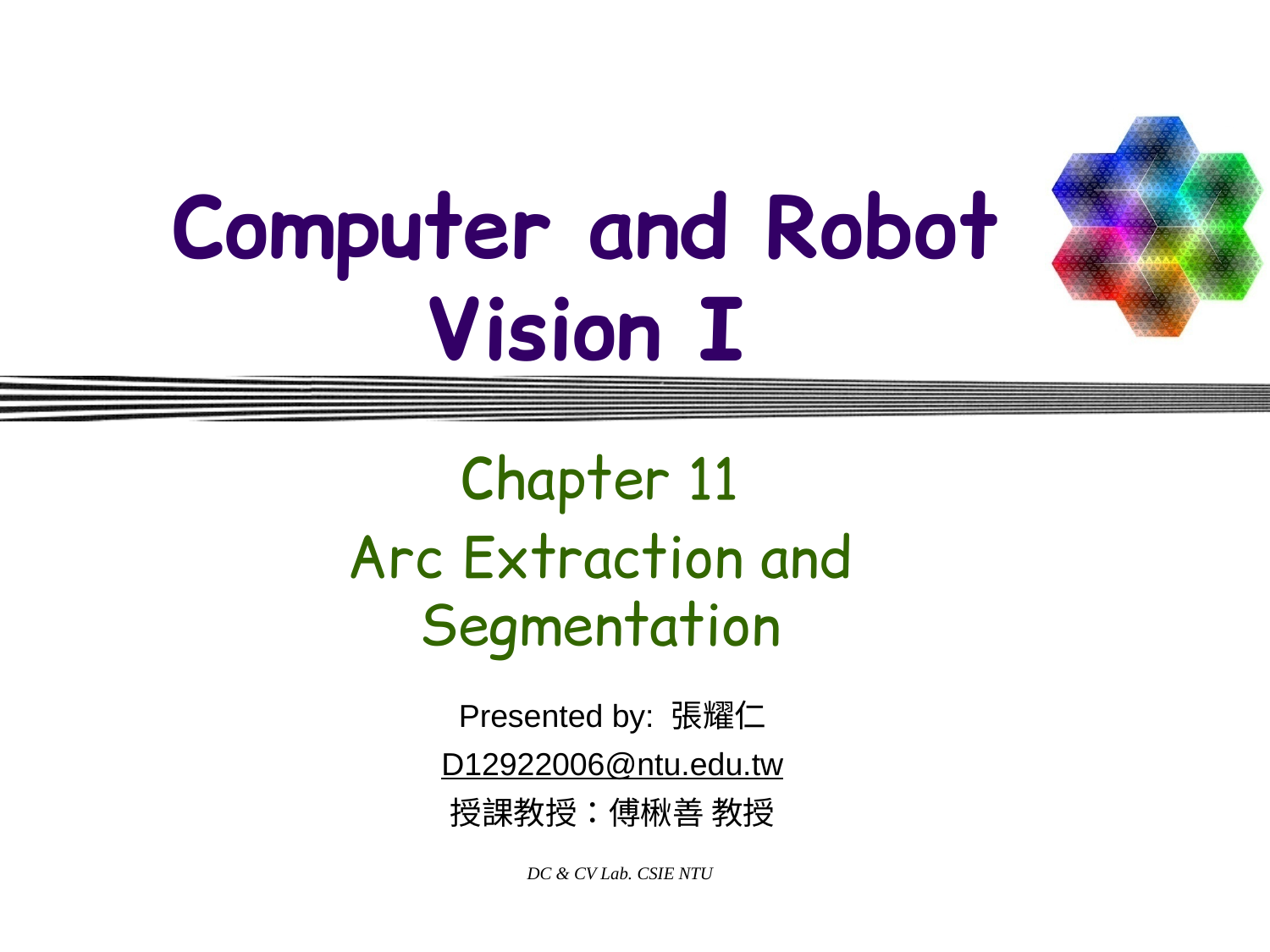

# Computer and Robot Vision I
Chapter 11
Arc Extraction and Segmentation

Presented by: 張耀仁
D12922006@ntu.edu.tw
授課教授：傅楸善 教授
DC & CV Lab. CSIE NTU